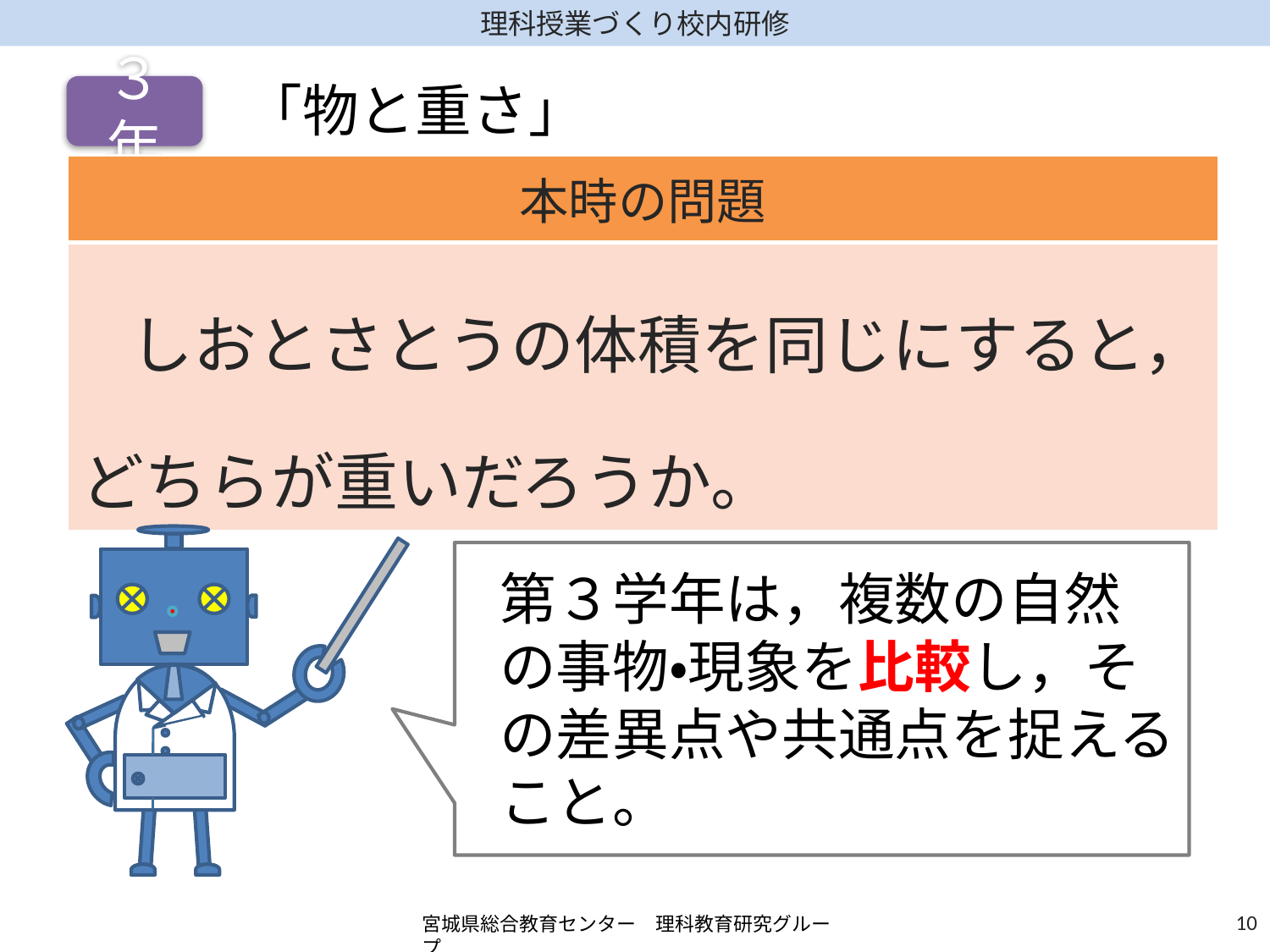

「物と重さ」
３年
| 本時の問題 |
| --- |
| しおとさとうの体積を同じにすると， どちらが重いだろうか。 |

第３学年は，複数の自然の事物・現象を比較し，その差異点や共通点を捉えること。
10